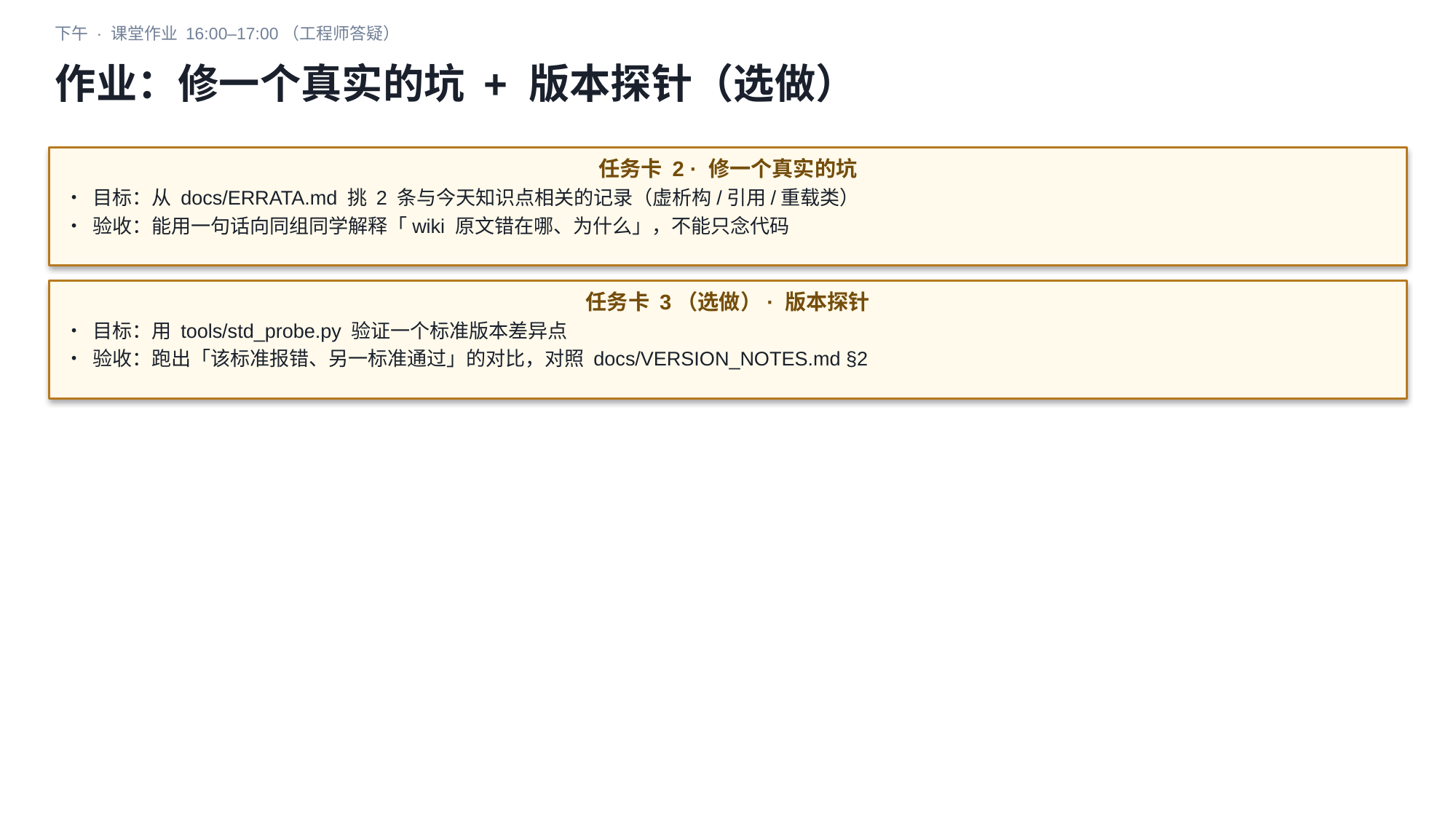

下午 · 课堂作业 16:00–17:00（工程师答疑）
作业：修一个真实的坑 + 版本探针（选做）
任务卡 2 · 修一个真实的坑
• 目标：从 docs/ERRATA.md 挑 2 条与今天知识点相关的记录（虚析构/引用/重载类）
• 验收：能用一句话向同组同学解释「wiki 原文错在哪、为什么」，不能只念代码
任务卡 3（选做）· 版本探针
• 目标：用 tools/std_probe.py 验证一个标准版本差异点
• 验收：跑出「该标准报错、另一标准通过」的对比，对照 docs/VERSION_NOTES.md §2